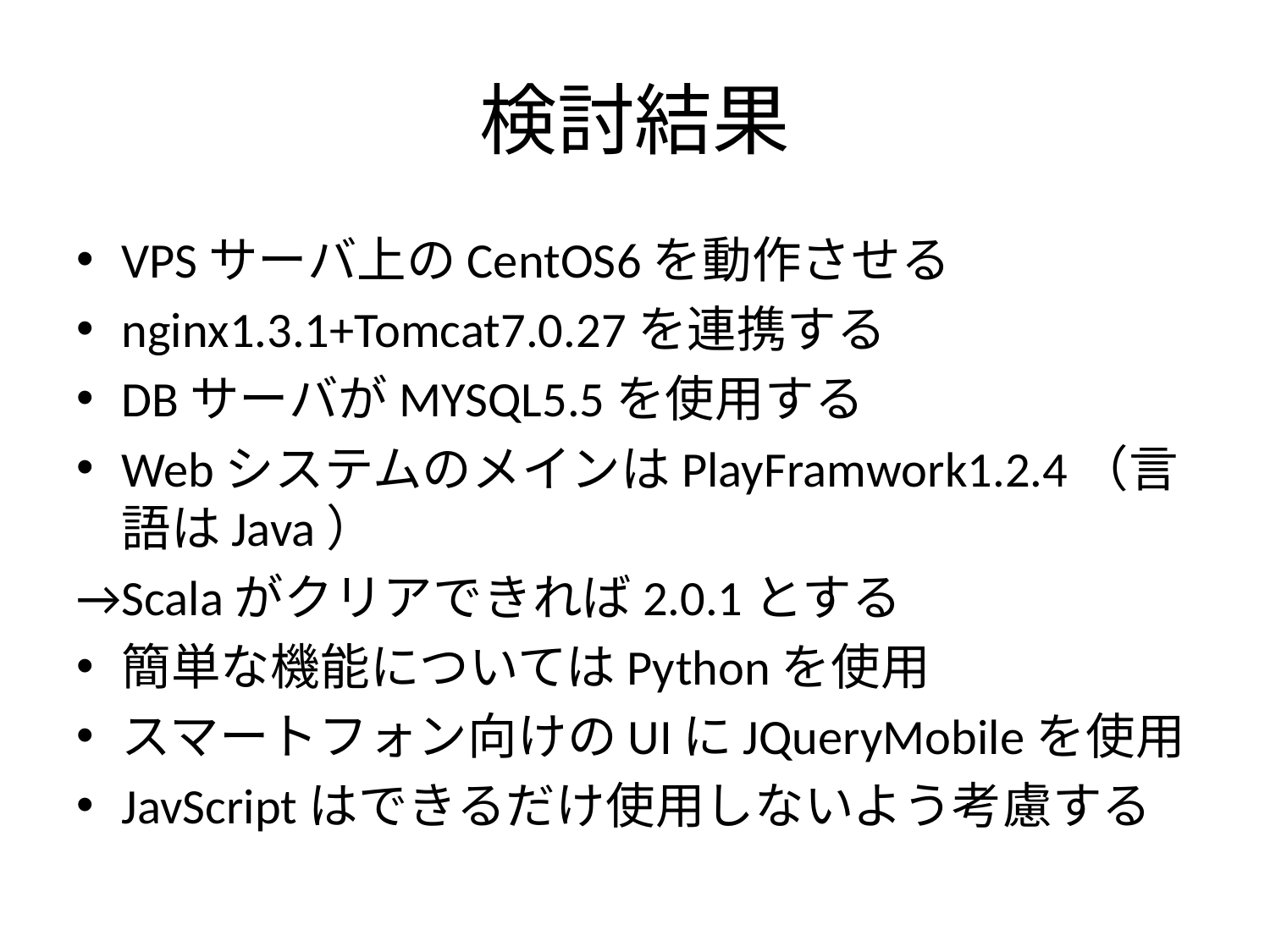

# 検討結果
VPSサーバ上のCentOS6を動作させる
nginx1.3.1+Tomcat7.0.27を連携する
DBサーバがMYSQL5.5を使用する
WebシステムのメインはPlayFramwork1.2.4（言語はJava）
→Scalaがクリアできれば2.0.1とする
簡単な機能についてはPythonを使用
スマートフォン向けのUIにJQueryMobileを使用
JavScriptはできるだけ使用しないよう考慮する